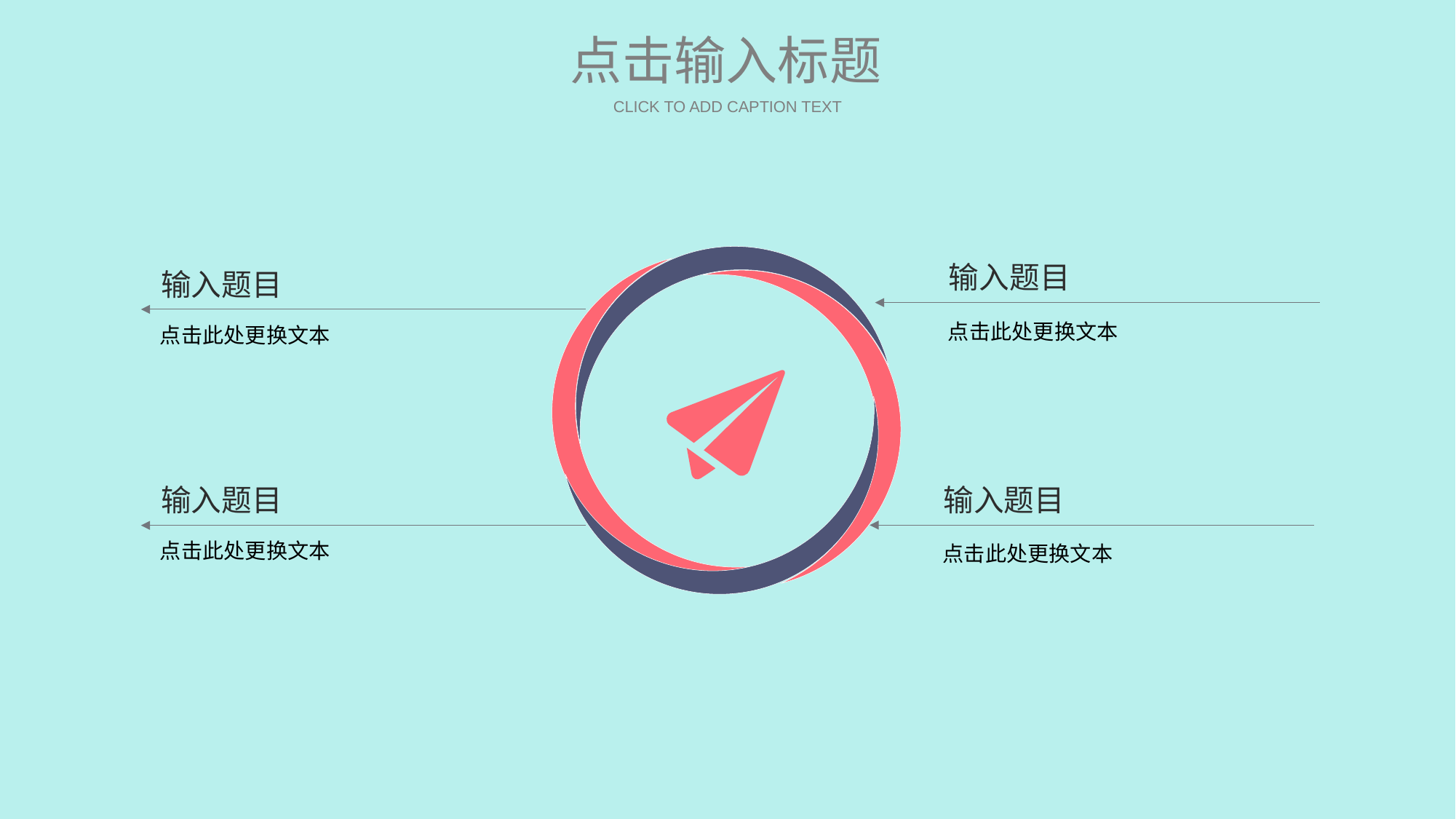

点击输入标题
CLICK TO ADD CAPTION TEXT

输入题目
点击此处更换文本
输入题目
点击此处更换文本

输入题目
点击此处更换文本
输入题目
点击此处更换文本